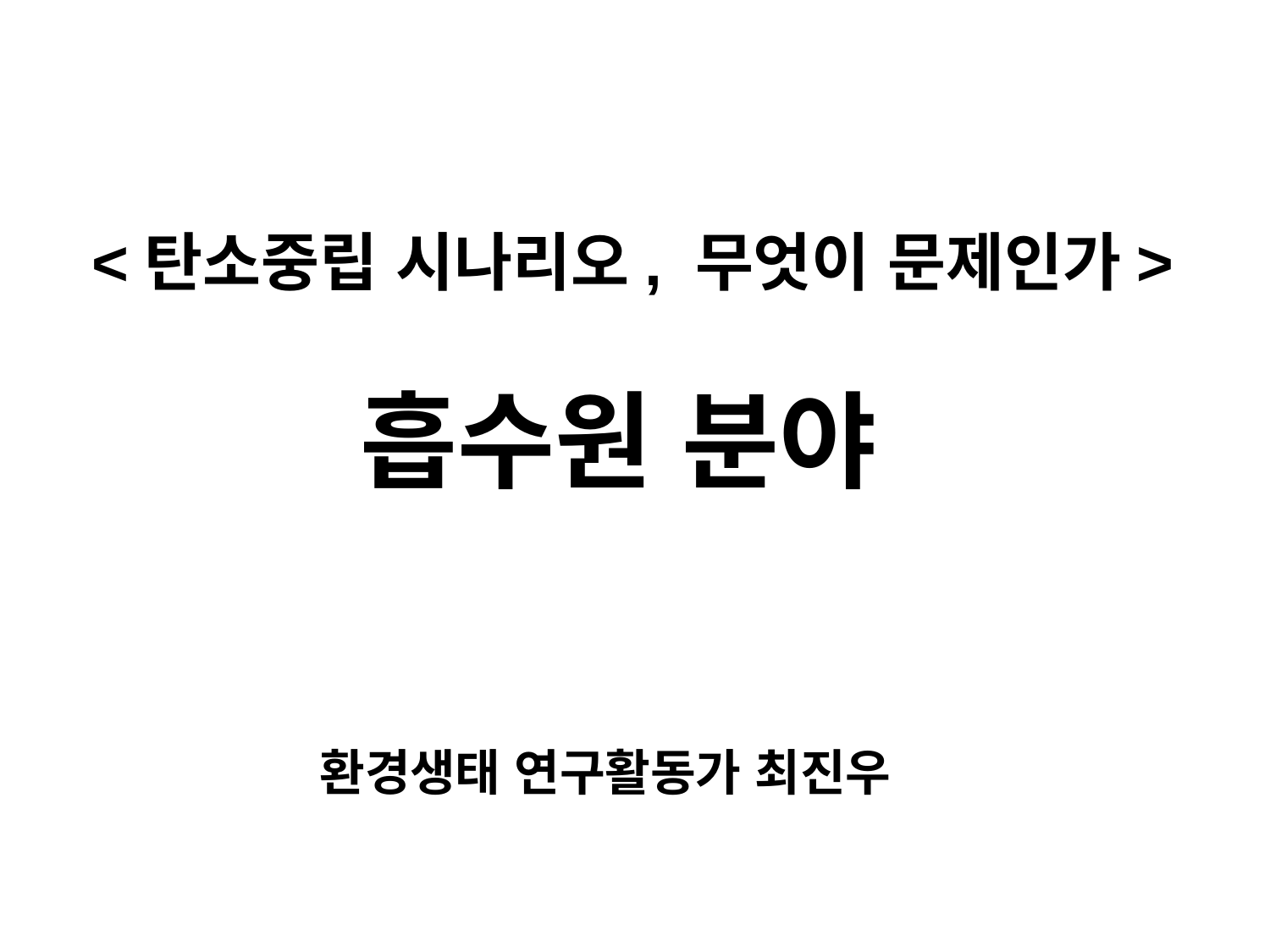

<탄소중립 시나리오, 무엇이 문제인가>

흡수원 분야
환경생태 연구활동가 최진우